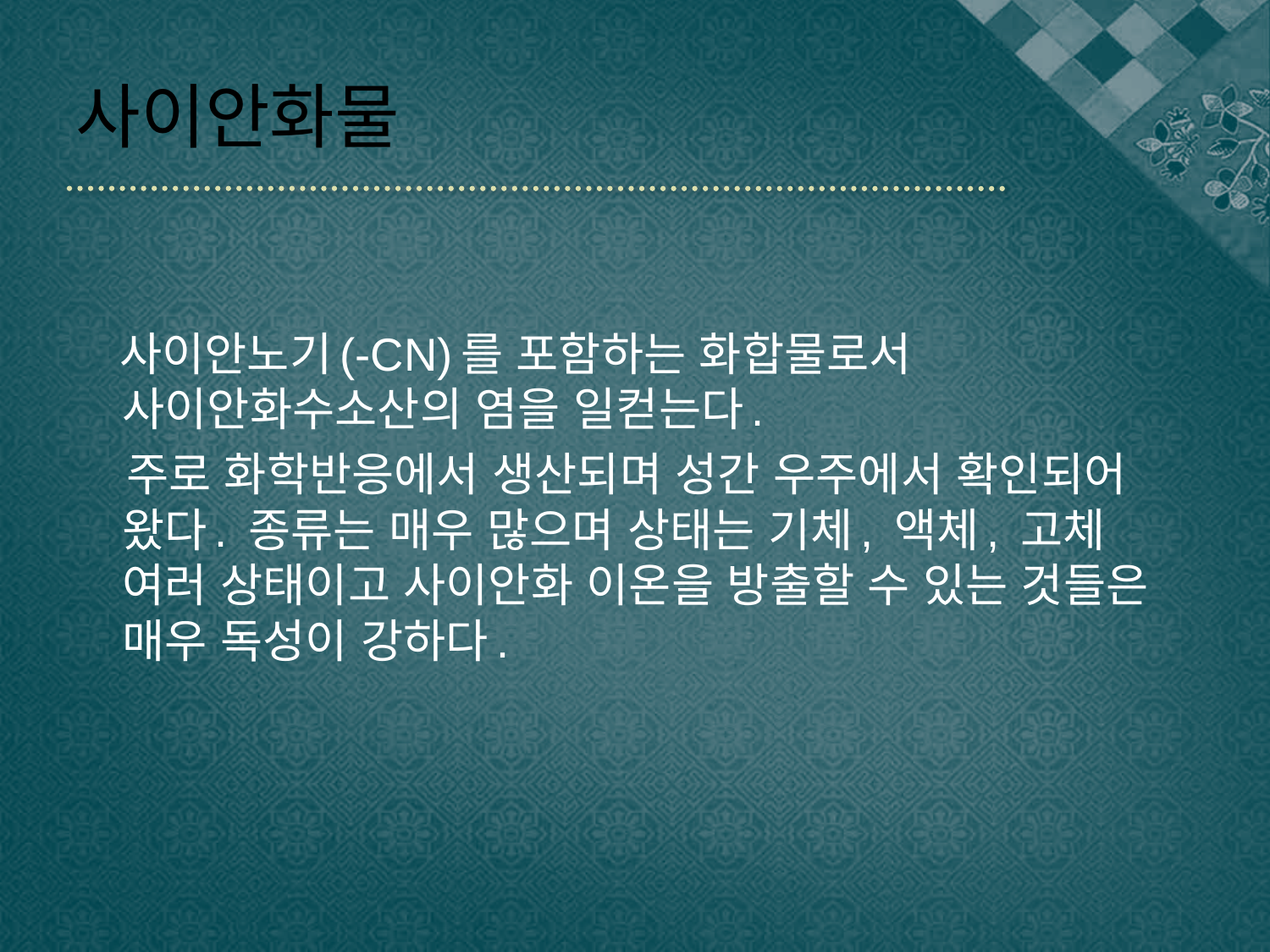

# 사이안화물

   사이안노기(-CN)를 포함하는 화합물로서 사이안화수소산의 염을 일컫는다.
   주로 화학반응에서 생산되며 성간 우주에서 확인되어 왔다. 종류는 매우 많으며 상태는 기체, 액체, 고체 여러 상태이고 사이안화 이온을 방출할 수 있는 것들은 매우 독성이 강하다.